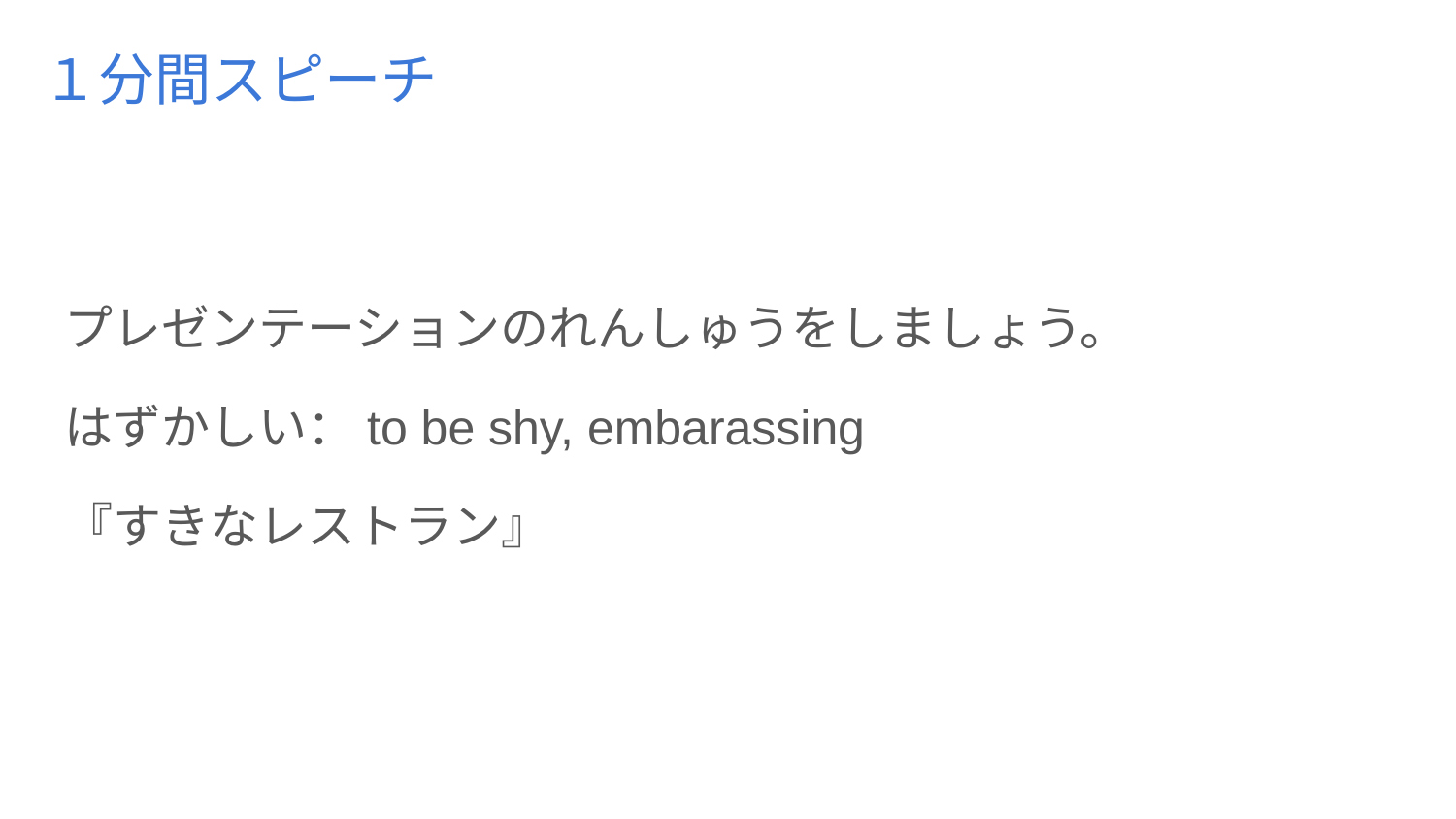

# １分間スピーチ

プレゼンテーションのれんしゅうをしましょう。
はずかしい：to be shy, embarassing
『すきなレストラン』